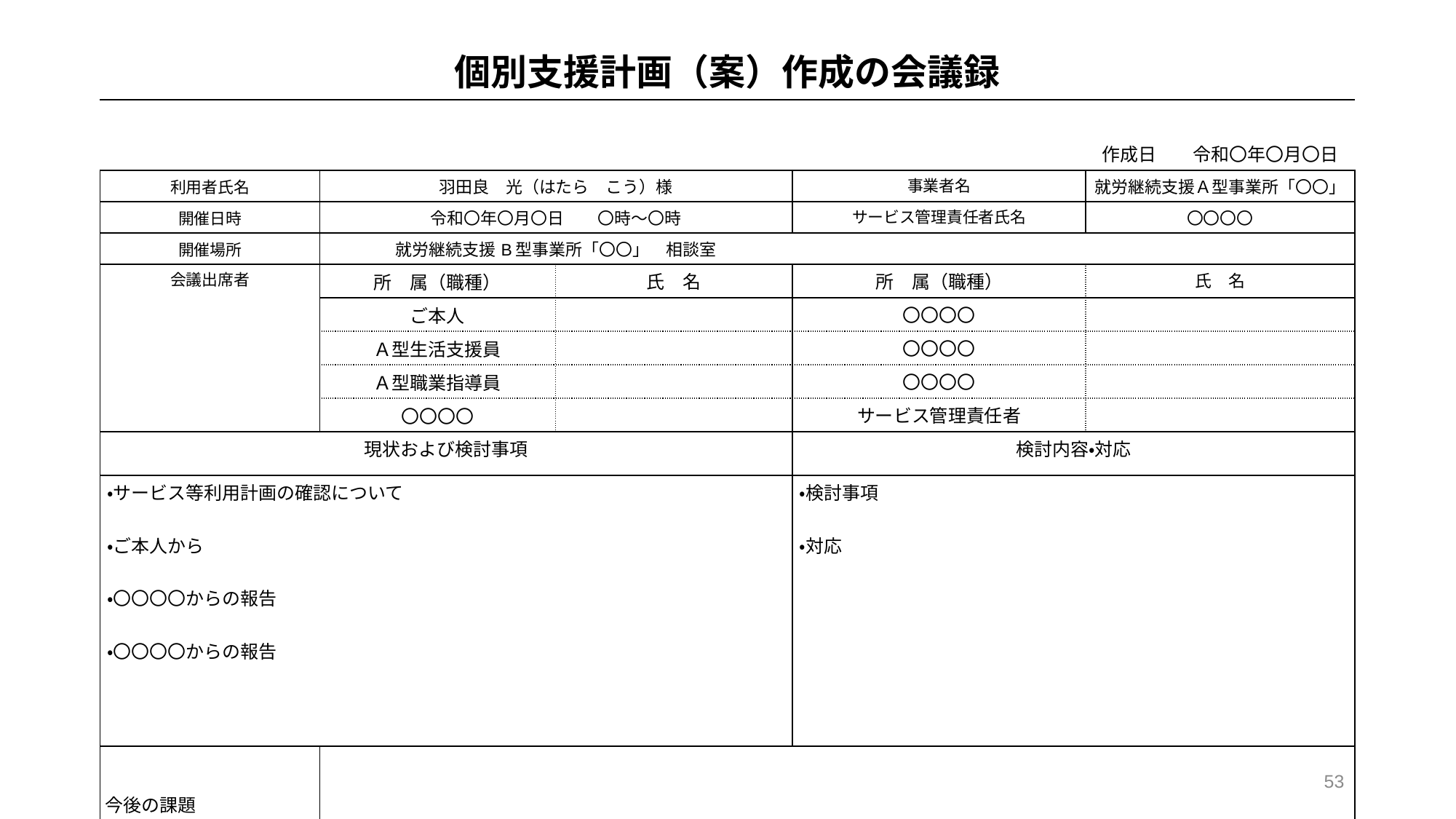

| 個別支援計画（案）作成の会議録 |  |  |  |  |  |  |  |  |  |
| --- | --- | --- | --- | --- | --- | --- | --- | --- | --- |
|  |  |  |  |  |  |  | 作成日　　令和〇年〇月〇日 |  |  |
| 利用者氏名 | 羽田良　光（はたら　こう）様 |  |  | 事業者名 |  |  | 就労継続支援Ａ型事業所「〇〇」 |  |  |
| 開催日時 | 令和〇年〇月〇日　　〇時～〇時 |  |  | サービス管理責任者氏名 |  |  | 〇〇〇〇 |  |  |
| 開催場所 | 就労継続支援B型事業所「〇〇」　相談室 |  |  |  |  |  |  |  |  |
| 会議出席者 | 所　属（職種） | 氏　名 | 氏　名 | 所　属（職種） | 所　属（職種） |  | 氏　名 |  |  |
|  | ご本人 |  | 羽田良　光（はたら　こう）様 | 〇〇〇〇 | 〇〇〇〇 |  |  |  |  |
|  | Ａ型生活支援員 |  |  | 〇〇〇〇 | 〇〇〇〇 |  |  |  |  |
|  | Ａ型職業指導員 |  |  | 〇〇〇〇 | 〇〇〇〇 |  |  |  |  |
|  | 〇〇〇〇 |  |  | サービス管理責任者 | サービス管理責任者 |  |  |  |  |
| 現状および検討事項 |  |  |  | 検討内容・対応 |  |  |  |  |  |
| ・サービス等利用計画の確認について ・ご本人から 　　 ・〇〇〇〇からの報告 　 ・〇〇〇〇からの報告 |  |  |  | ・検討事項 ・対応 |  |  |  |  |  |
| 今後の課題 　　　および確認等 |  |  |  |  |  |  |  |  |  |
53